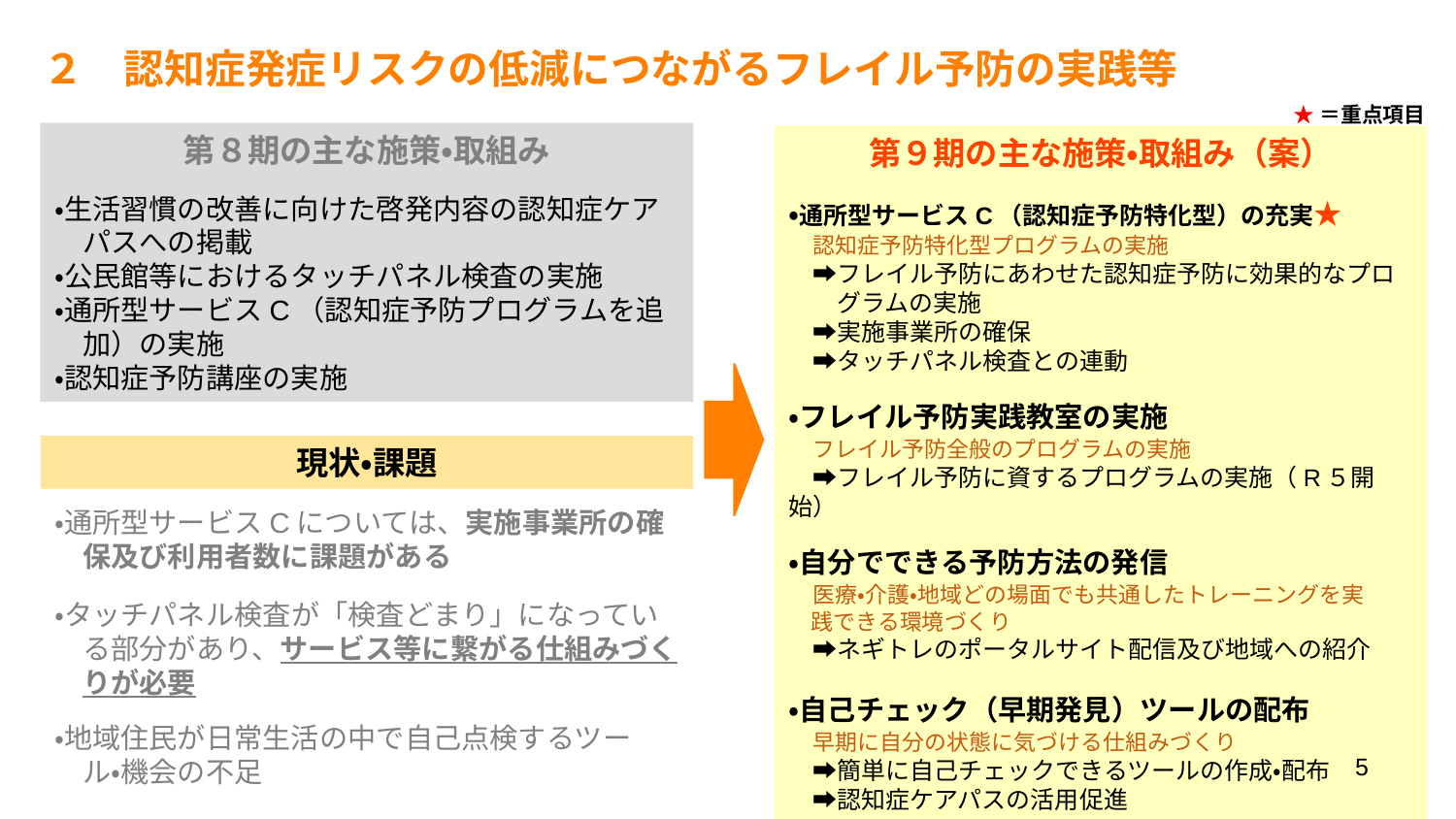

２　認知症発症リスクの低減につながるフレイル予防の実践等
★＝重点項目
第８期の主な施策・取組み

・生活習慣の改善に向けた啓発内容の認知症ケア
　パスへの掲載
・公民館等におけるタッチパネル検査の実施
・通所型サービスC（認知症予防プログラムを追
　加）の実施
・認知症予防講座の実施
第９期の主な施策・取組み（案）

・通所型サービスC（認知症予防特化型）の充実★
　認知症予防特化型プログラムの実施
　➡フレイル予防にあわせた認知症予防に効果的なプロ
　　グラムの実施
　➡実施事業所の確保
　➡タッチパネル検査との連動

・フレイル予防実践教室の実施
　フレイル予防全般のプログラムの実施
　➡フレイル予防に資するプログラムの実施（R５開始）

・自分でできる予防方法の発信
　医療・介護・地域どの場面でも共通したトレーニングを実
　践できる環境づくり
　➡ネギトレのポータルサイト配信及び地域への紹介

・自己チェック（早期発見）ツールの配布
　早期に自分の状態に気づける仕組みづくり
　➡簡単に自己チェックできるツールの作成・配布
　➡認知症ケアパスの活用促進

現状・課題
・通所型サービスCについては、実施事業所の確
　保及び利用者数に課題がある

・タッチパネル検査が「検査どまり」になってい
　る部分があり、サービス等に繋がる仕組みづく
　りが必要

・地域住民が日常生活の中で自己点検するツー
　ル・機会の不足
5